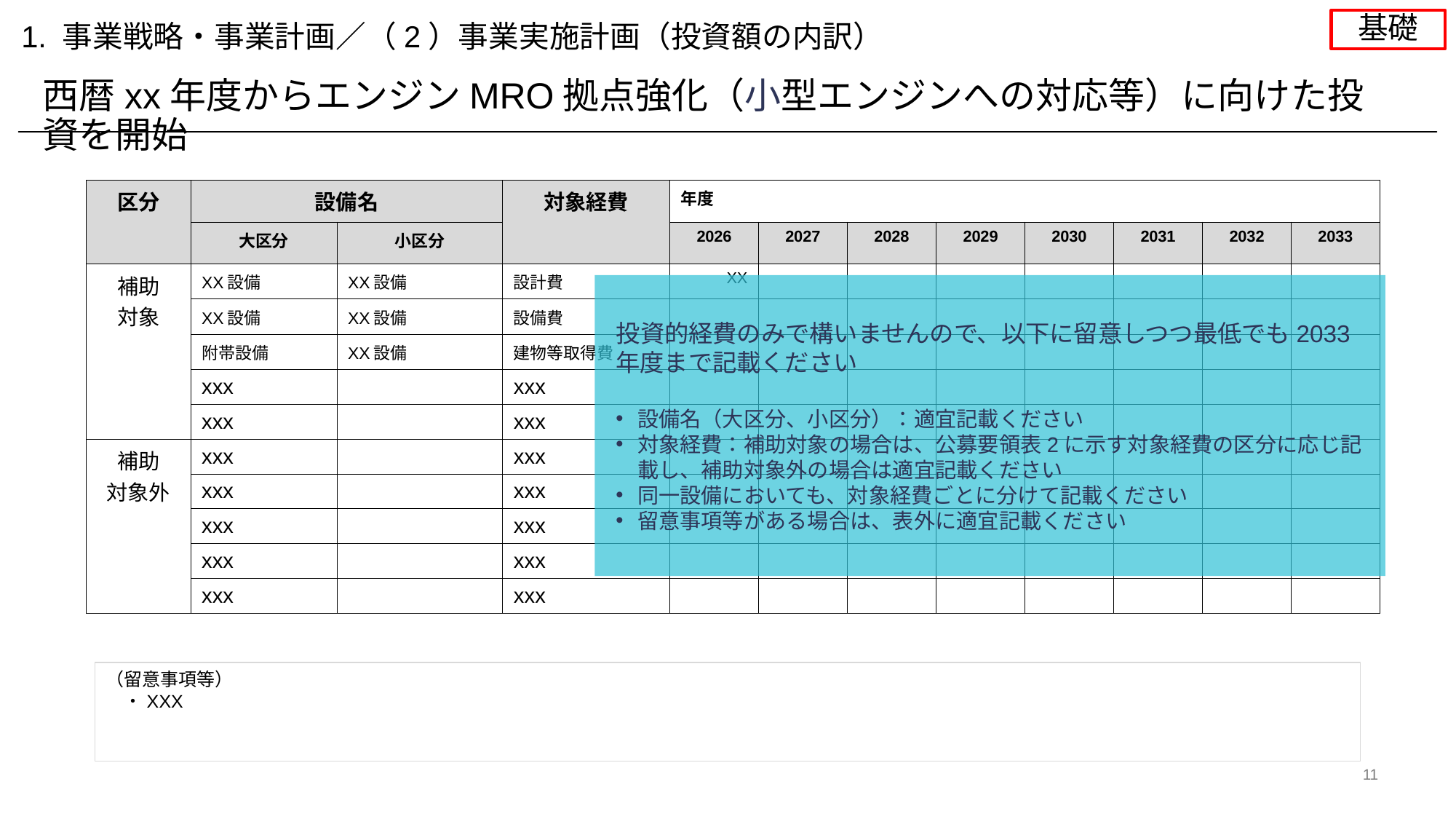

基礎
1. 事業戦略・事業計画／（2）事業実施計画（投資額の内訳）
西暦xx年度からエンジンMRO拠点強化（小型エンジンへの対応等）に向けた投資を開始
| 区分 | 設備名 |  | 対象経費 | 年度 |  |  |  |  |  |  |  |
| --- | --- | --- | --- | --- | --- | --- | --- | --- | --- | --- | --- |
|  | 大区分 | 小区分 |  | 2026 | 2027 | 2028 | 2029 | 2030 | 2031 | 2032 | 2033 |
| 補助 対象 | XX設備 | XX設備 | 設計費 | XX |  |  |  |  |  |  |  |
| 補 助 対 象 | XX設備 | XX設備 | 設備費 |  |  |  |  |  |  |  |  |
| 補 助 対 象 | 附帯設備 | XX設備 | 建物等取得費 |  |  |  |  |  |  |  |  |
| 補 助 対 象 | xxx |  | xxx |  |  |  |  |  |  |  |  |
| 補 助 対 象 | xxx |  | xxx |  |  |  |  |  |  |  |  |
| 補助 対象外 | xxx |  | xxx |  |  |  |  |  |  |  |  |
| 補 助 対 象 外 | xxx |  | xxx |  |  |  |  |  |  |  |  |
| 補 助 対 象 外 | xxx |  | xxx |  |  |  |  |  |  |  |  |
| 補 助 対 象 外 | xxx |  | xxx |  |  |  |  |  |  |  |  |
| 補 助 対 象 外 | xxx |  | xxx |  |  |  |  |  |  |  |  |
投資的経費のみで構いませんので、以下に留意しつつ最低でも2033年度まで記載ください

設備名（大区分、小区分）：適宜記載ください
対象経費：補助対象の場合は、公募要領表2に示す対象経費の区分に応じ記載し、補助対象外の場合は適宜記載ください
同一設備においても、対象経費ごとに分けて記載ください
留意事項等がある場合は、表外に適宜記載ください

（留意事項等）
　・XXX